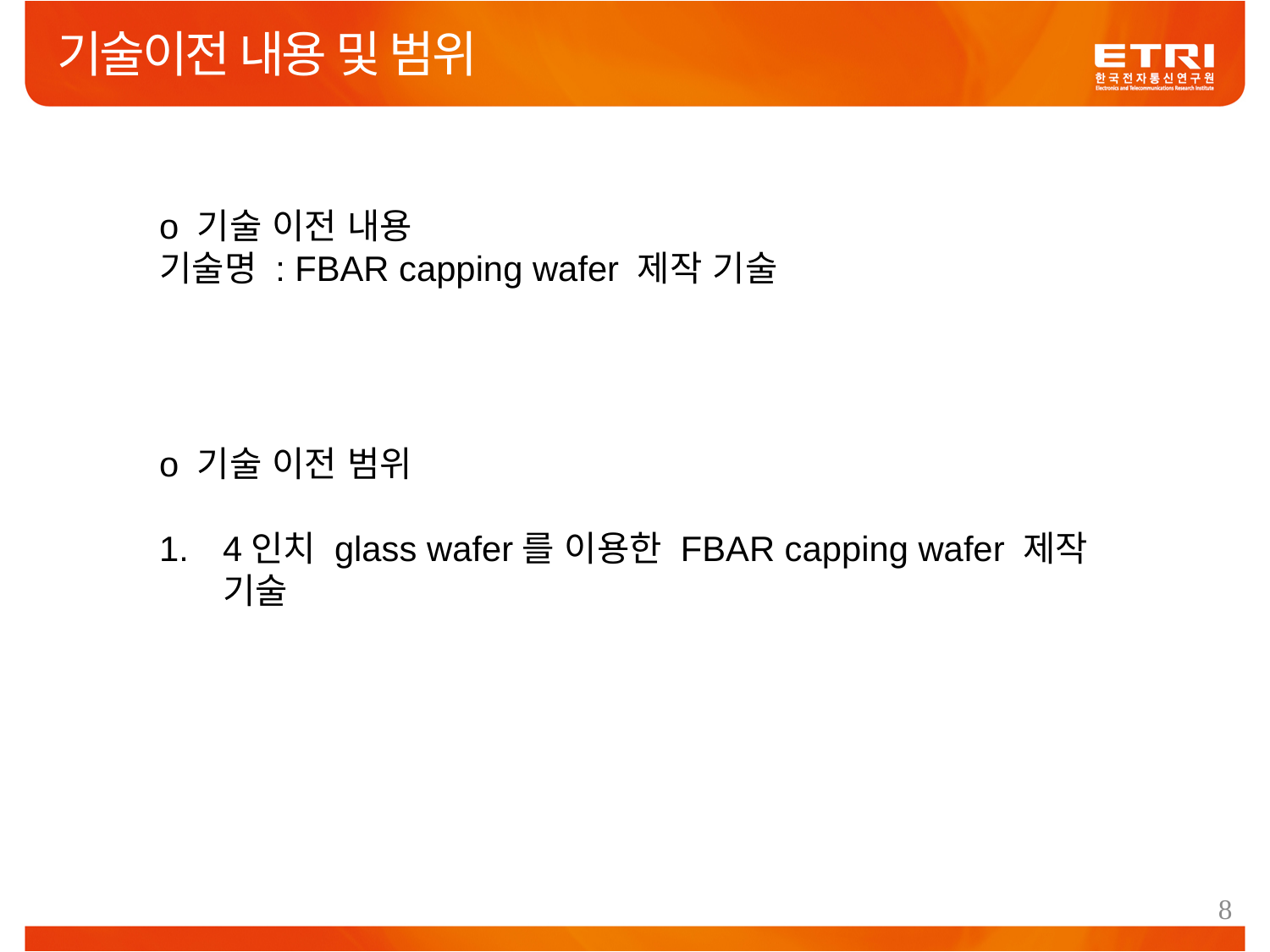

기술이전 내용 및 범위
o 기술 이전 내용
기술명 : FBAR capping wafer 제작 기술
o 기술 이전 범위

4인치 glass wafer를 이용한 FBAR capping wafer 제작 기술
8